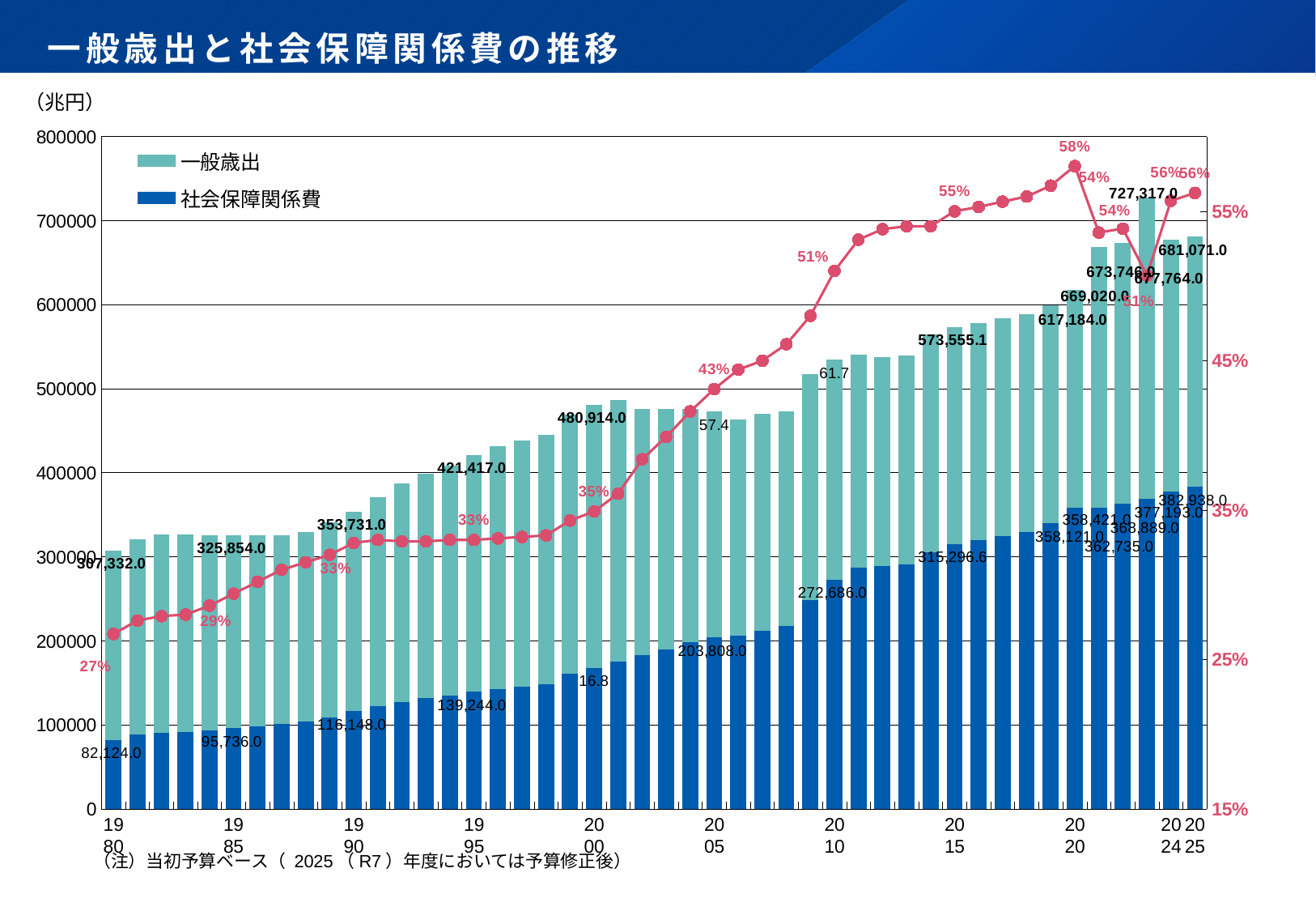

# 一般歳出と社会保障関係費の推移

 （兆円）

### Chart

| Category | 一般歳出 | 社会保障関係費 | 社会保障関係費の一般歳出に占める割合 |
|---|---|---|---|
| 1980 | 307332.0 | 82124.0 | 0.267 |
|  | 320504.0 | 88369.0 | 0.276 |
|  | 326200.0 | 90848.0 | 0.279 |
|  | 326195.0 | 91398.0 | 0.28 |
|  | 325857.0 | 93210.0 | 0.286 |
| 1985 | 325854.0 | 95736.0 | 0.294 |
|  | 325842.0 | 98346.0 | 0.302 |
|  | 325834.0 | 100896.0 | 0.31 |
|  | 329821.0 | 103845.0 | 0.315 |
|  | 340805.0 | 108947.0 | 0.32 |
| 1990 | 353731.0 | 116148.0 | 0.328 |
|  | 370365.0 | 122132.0 | 0.33 |
|  | 386988.0 | 127378.0 | 0.329 |
|  | 399168.0 | 131457.0 | 0.329 |
|  | 408548.0 | 134816.0 | 0.33 |
| 1995 | 421417.0 | 139244.0 | 0.33 |
|  | 431409.0 | 142879.0 | 0.331 |
|  | 438067.0 | 145501.0 | 0.332 |
|  | 445362.0 | 148431.0 | 0.333 |
|  | 468878.0 | 160950.0 | 0.343 |
| 2000 | 480914.0 | 167666.0 | 0.349 |
|  | 486589.0 | 175552.0 | 0.361 |
|  | 475472.0 | 182795.0 | 0.384 |
|  | 475922.0 | 189907.0 | 0.399 |
|  | 476320.0 | 197970.0 | 0.416 |
| 2005 | 472829.0 | 203808.0 | 0.431 |
|  | 463660.0 | 205739.0 | 0.444 |
|  | 469784.0 | 211409.0 | 0.45 |
|  | 472845.0 | 217829.0 | 0.461 |
|  | 517310.0 | 248344.0 | 0.48 |
| 2010 | 534542.0 | 272686.0 | 0.51 |
|  | 540781.0 | 287079.0 | 0.531 |
|  | 537494.0 | 288945.0 | 0.538 |
|  | 539774.0 | 291224.0 | 0.54 |
|  | 564697.0 | 305175.0 | 0.54 |
| 2015 | 573555.1204 | 315296.62384 | 0.55 |
|  | 578286.0 | 319738.0 | 0.5529063473782869 |
|  | 583591.0 | 324735.0 | 0.5564427827022692 |
|  | 588958.0 | 329732.0 | 0.5598565602301013 |
|  | 599359.0 | 339914.0 | 0.5671292163794988 |
| 2020 | 617184.0 | 358121.0 | 0.5802499740758024 |
|  | 669020.0 | 358421.0 | 0.5357403366117605 |
|  | 673746.0 | 362735.0 | 0.5383853855904154 |
|  | 727317.0 | 368889.0 | 0.507 |
| 2024 | 677764.0 | 377193.0 | 0.557 |
| 2025 | 681071.0 | 382938.0 | 0.5622585604144061 |
（注）当初予算ベース（ 2025（R7）年度においては予算修正後）